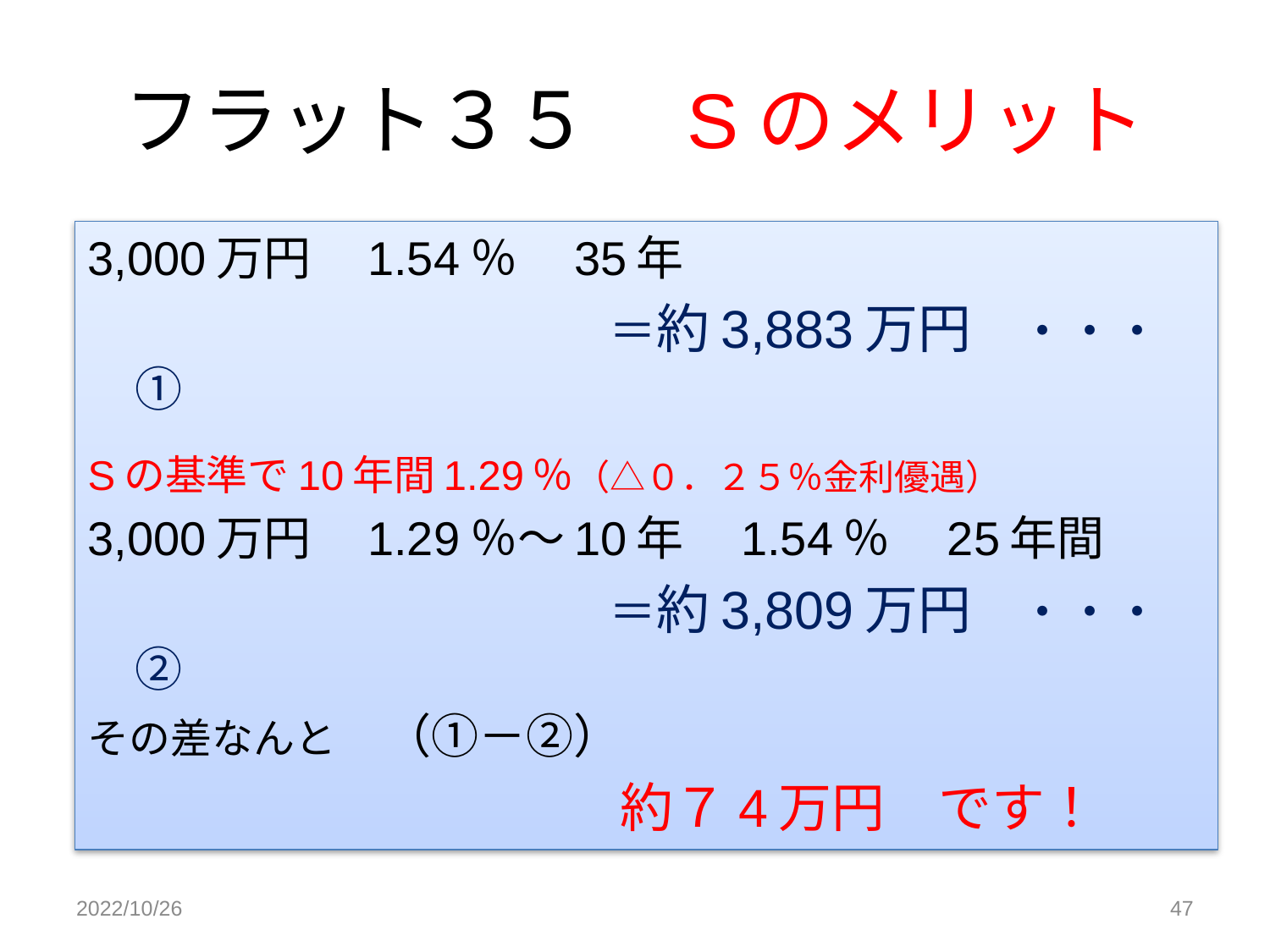

# フラット３５　Sのメリット
3,000万円　1.54％　35年
　　　　　　　　　　　＝約3,883万円　・・・　①

Sの基準で10年間1.29％（△０．２５％金利優遇）
3,000万円　1.29％～10年　1.54％　25年間
　　　　　　　　　　　＝約3,809万円　・・・　②
その差なんと　（①－②）
　　　　　　　　　　約７4万円　です！

2022/10/26
47